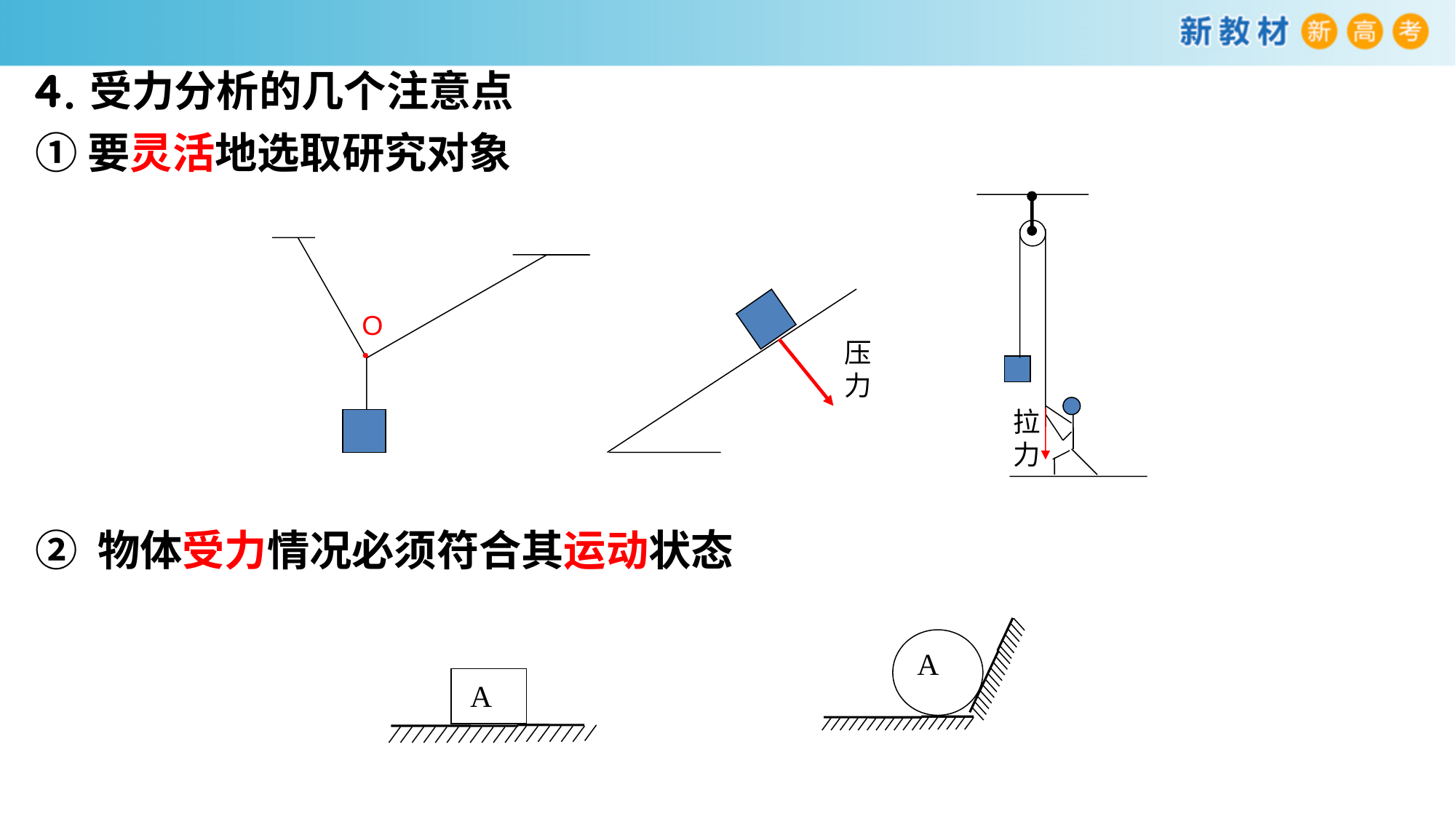

4.受力分析的几个注意点
①要灵活地选取研究对象

O
●
压力

拉力

② 物体受力情况必须符合其运动状态

A

A